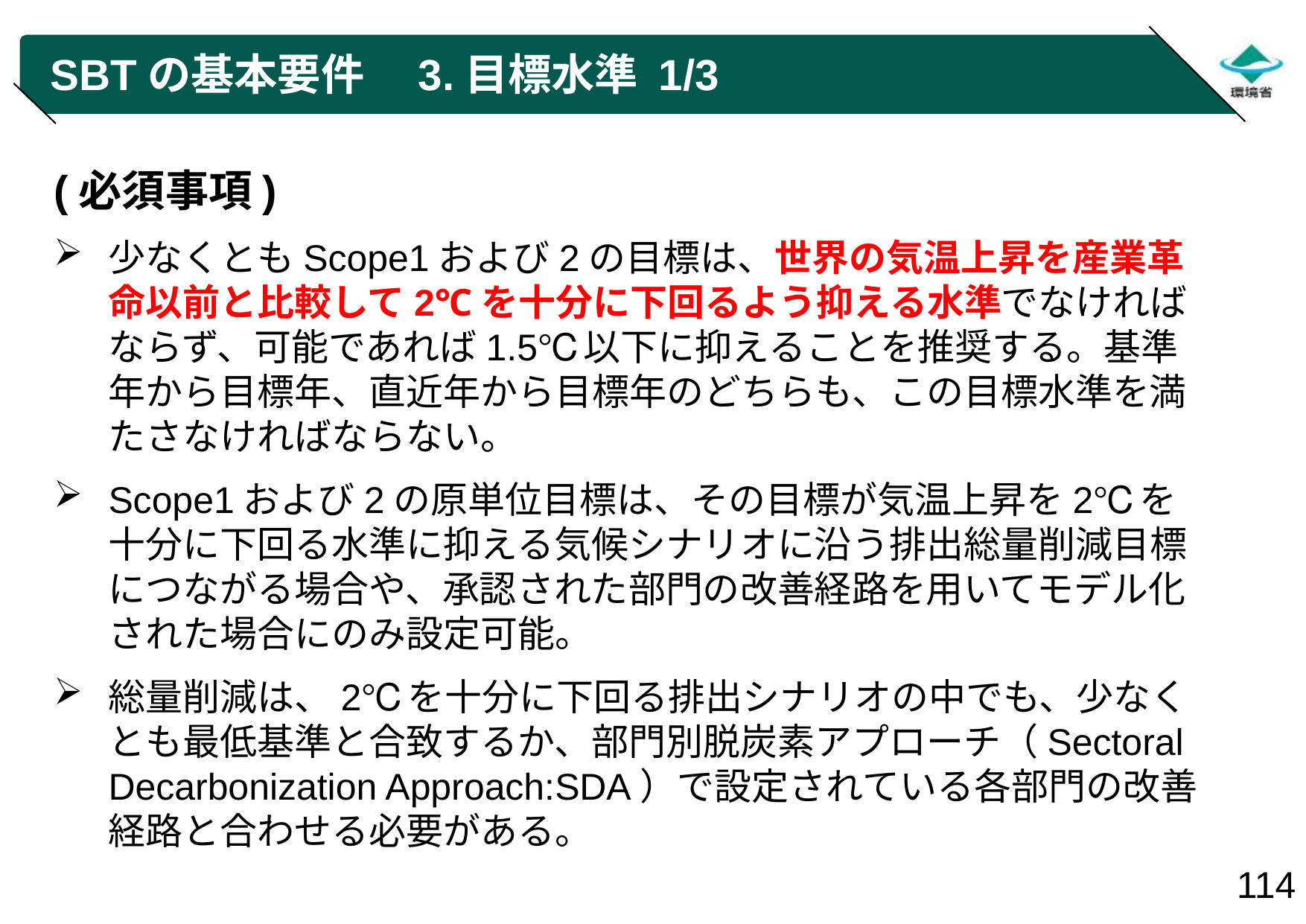

# SBTの基本要件　3.目標水準 1/3
(必須事項)
少なくともScope1および2の目標は、世界の気温上昇を産業革命以前と比較して2℃を十分に下回るよう抑える水準でなければならず、可能であれば1.5℃以下に抑えることを推奨する。基準年から目標年、直近年から目標年のどちらも、この目標水準を満たさなければならない。
Scope1および2の原単位目標は、その目標が気温上昇を2℃を十分に下回る水準に抑える気候シナリオに沿う排出総量削減目標につながる場合や、承認された部門の改善経路を用いてモデル化された場合にのみ設定可能。
総量削減は、2℃を十分に下回る排出シナリオの中でも、少なくとも最低基準と合致するか、部門別脱炭素アプローチ（Sectoral Decarbonization Approach:SDA）で設定されている各部門の改善経路と合わせる必要がある。